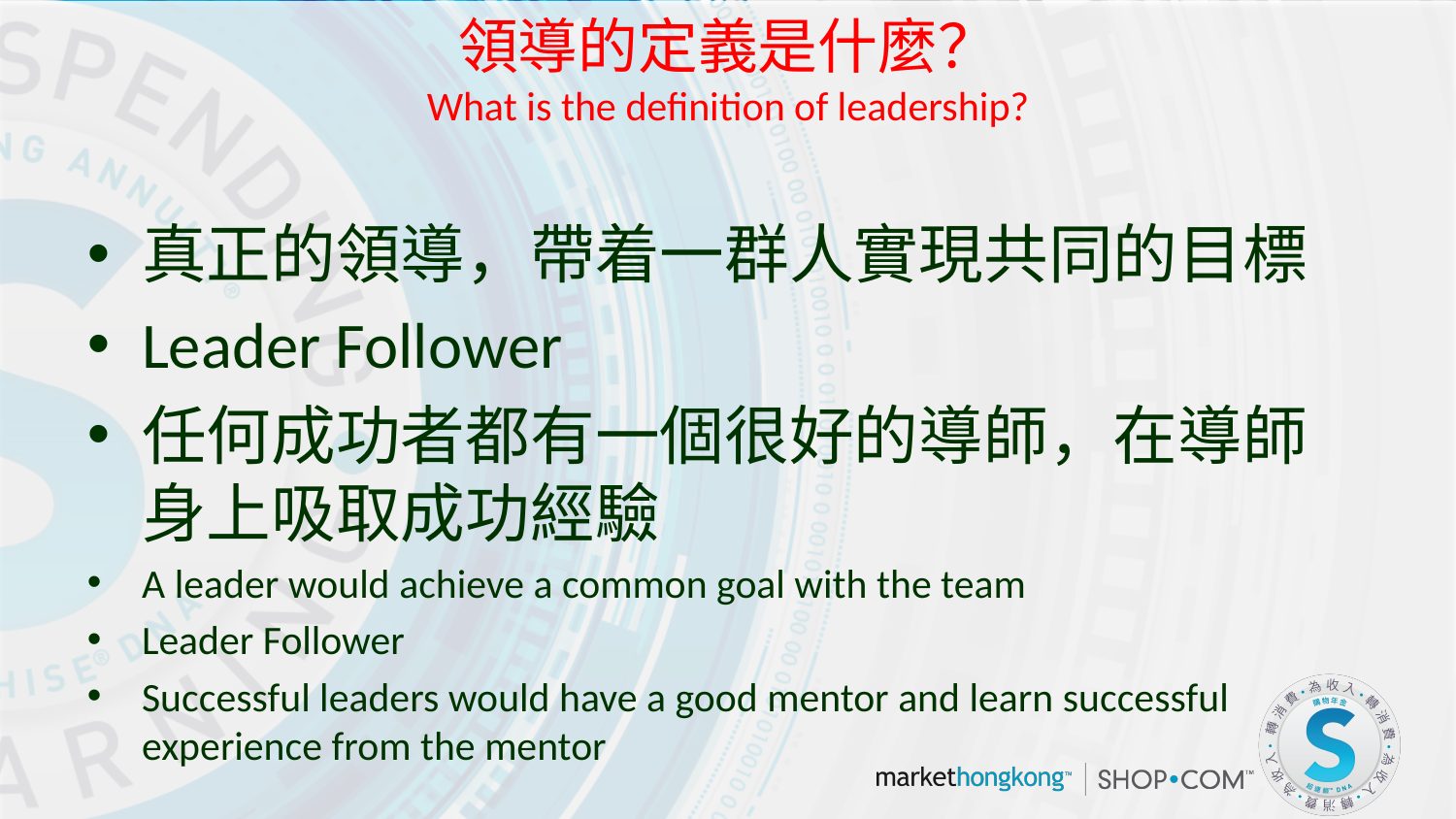

# 領導的定義是什麼？ What is the definition of leadership?
真正的領導，帶着一群人實現共同的目標
Leader Follower
任何成功者都有一個很好的導師，在導師身上吸取成功經驗
A leader would achieve a common goal with the team
Leader Follower
Successful leaders would have a good mentor and learn successful experience from the mentor